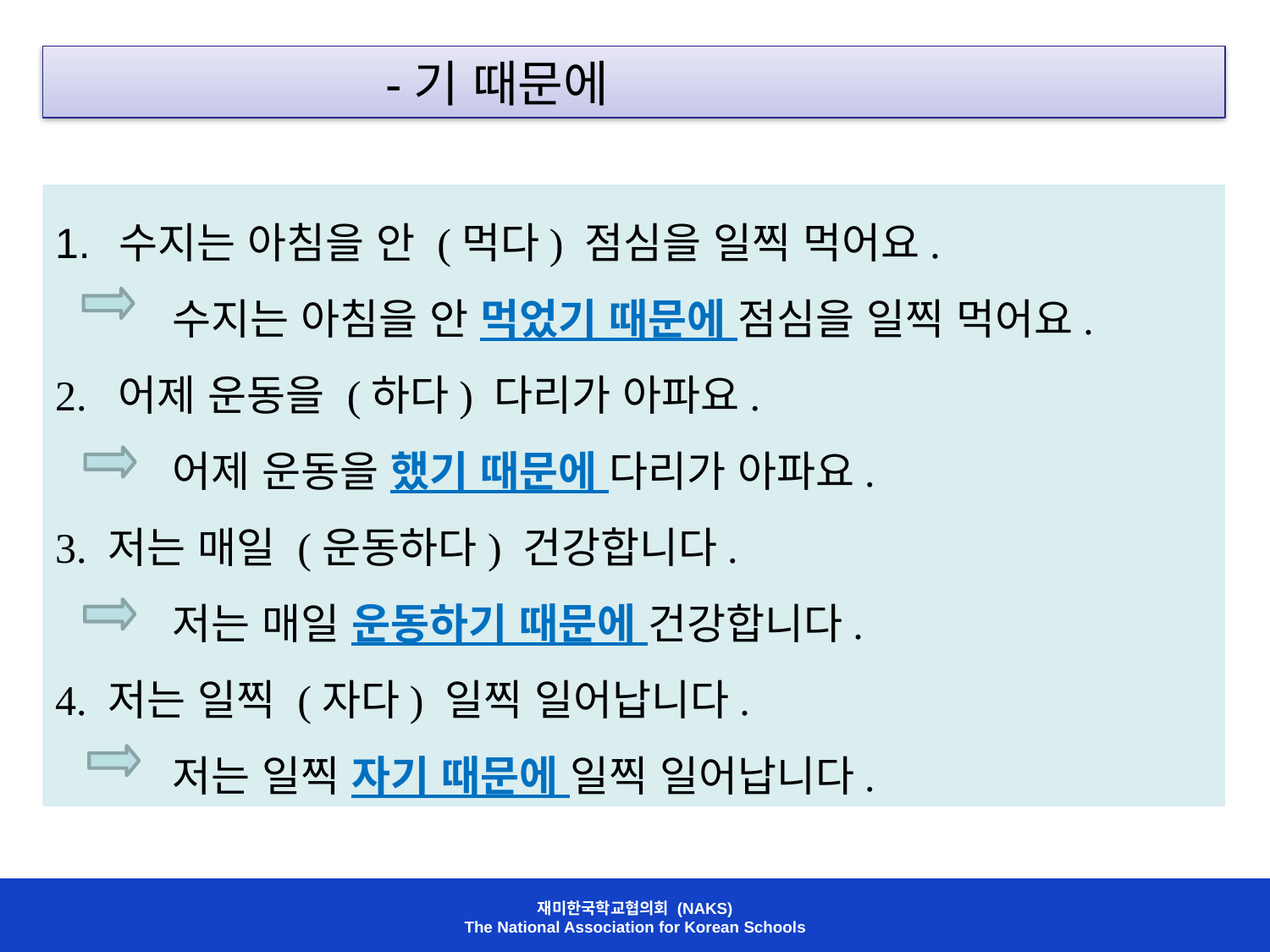

-기 때문에
수지는 아침을 안 (먹다) 점심을 일찍 먹어요.
         수지는 아침을 안 먹었기 때문에 점심을 일찍 먹어요.
2.  어제 운동을 (하다) 다리가 아파요.
         어제 운동을 했기 때문에 다리가 아파요.
3. 저는 매일 (운동하다) 건강합니다.
         저는 매일 운동하기 때문에 건강합니다.
4. 저는 일찍 (자다) 일찍 일어납니다.
         저는 일찍 자기 때문에 일찍 일어납니다.

재미한국학교협의회 (NAKS)
The National Association for Korean Schools